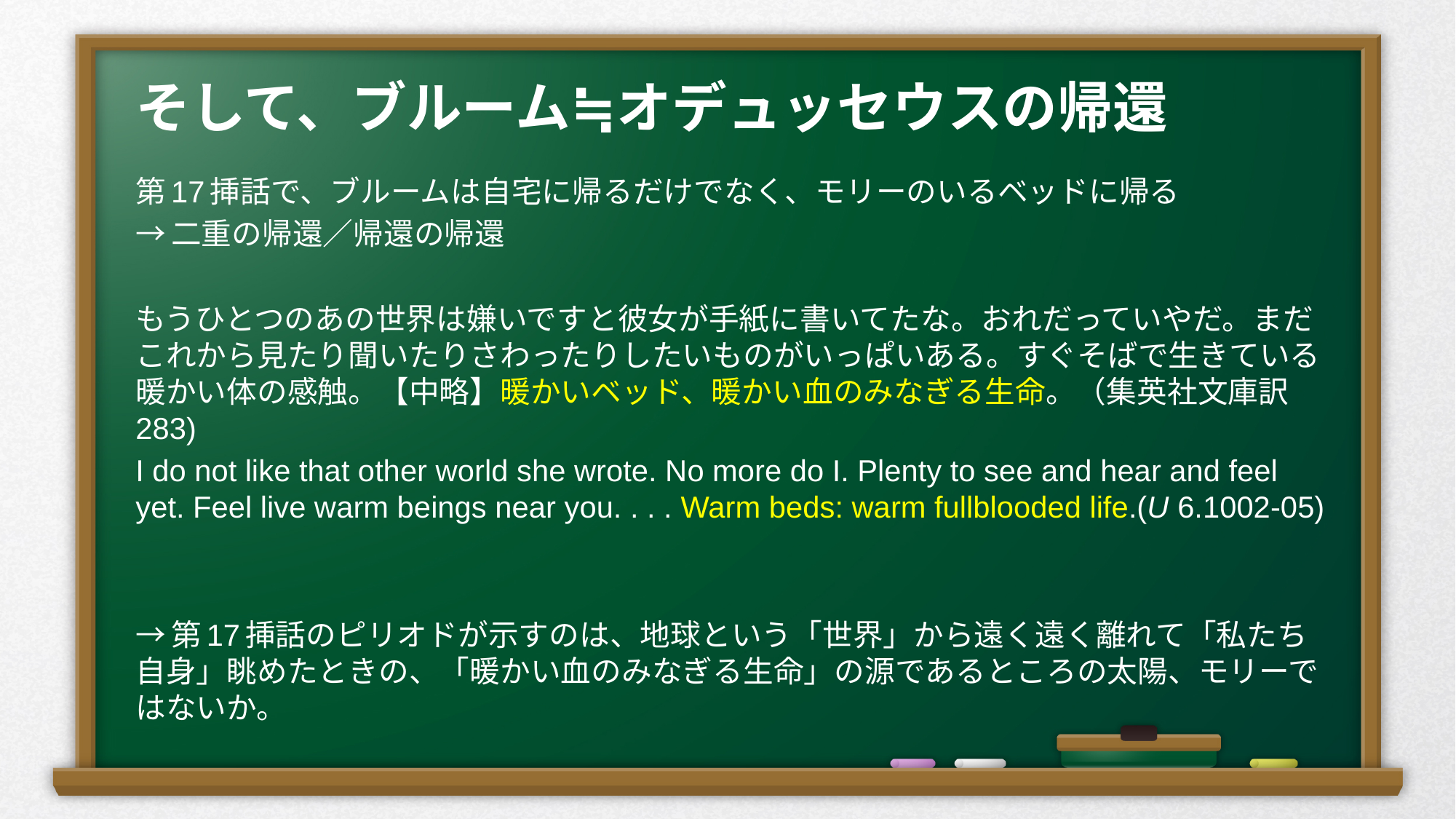

# そして、ブルーム≒オデュッセウスの帰還
第17挿話で、ブルームは自宅に帰るだけでなく、モリーのいるベッドに帰る
→二重の帰還／帰還の帰還

もうひとつのあの世界は嫌いですと彼女が手紙に書いてたな。おれだっていやだ。まだこれから見たり聞いたりさわったりしたいものがいっぱいある。すぐそばで生きている暖かい体の感触。【中略】暖かいベッド、暖かい血のみなぎる生命。（集英社文庫訳 283)
I do not like that other world she wrote. No more do I. Plenty to see and hear and feel yet. Feel live warm beings near you. . . . Warm beds: warm fullblooded life.(U 6.1002-05)

→第17挿話のピリオドが示すのは、地球という「世界」から遠く遠く離れて「私たち自身」眺めたときの、「暖かい血のみなぎる生命」の源であるところの太陽、モリーではないか。